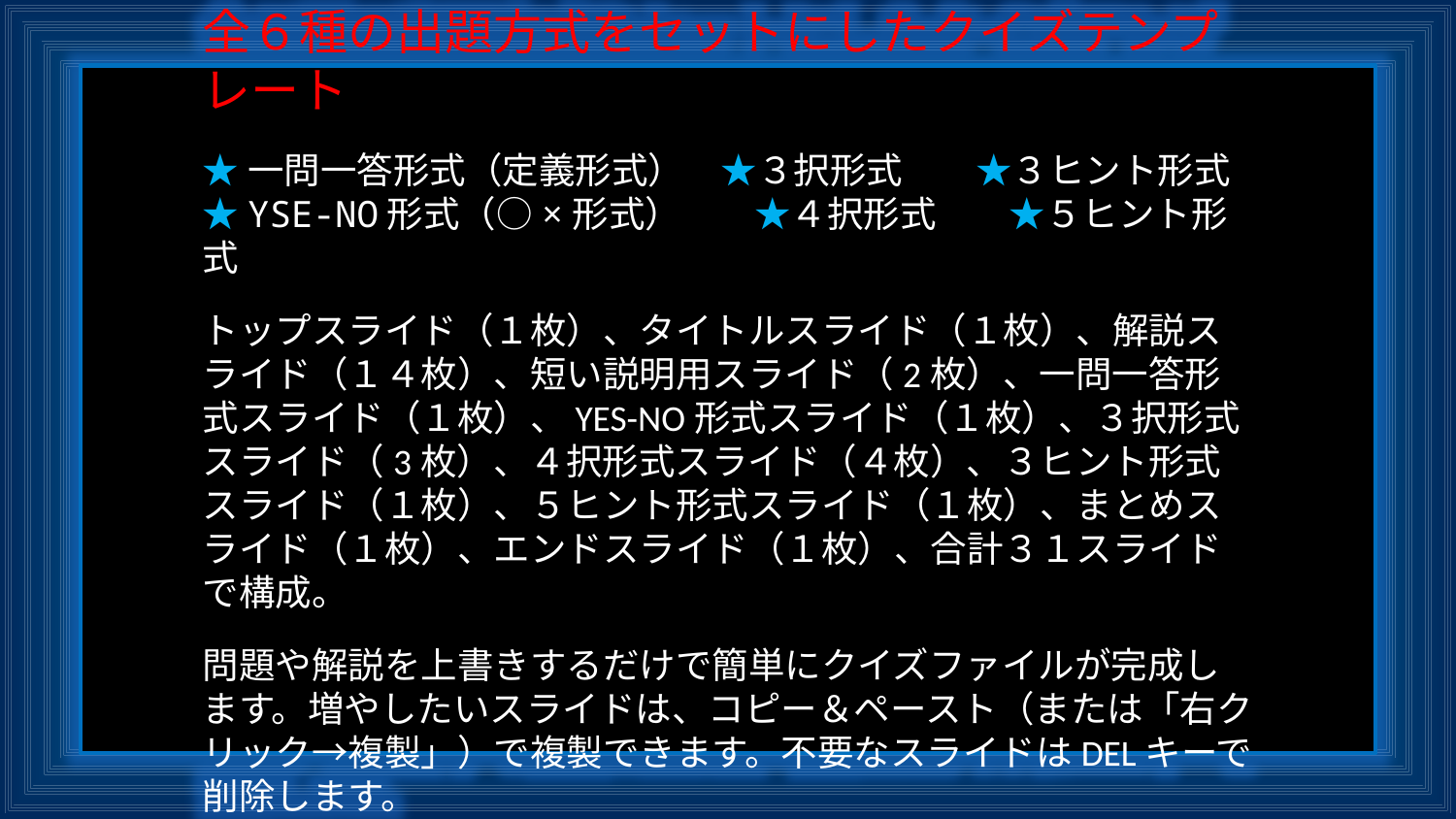

全６種の出題方式をセットにしたクイズテンプレート

★一問一答形式（定義形式）　★３択形式　　★３ヒント形式★YSE-NO形式（○×形式）　　★４択形式　　★５ヒント形式

トップスライド（１枚）、タイトルスライド（１枚）、解説スライド（１４枚）、短い説明用スライド（2枚）、一問一答形式スライド（１枚）、YES-NO形式スライド（１枚）、３択形式スライド（3枚）、４択形式スライド（４枚）、３ヒント形式スライド（１枚）、５ヒント形式スライド（１枚）、まとめスライド（１枚）、エンドスライド（１枚）、合計３１スライドで構成。

問題や解説を上書きするだけで簡単にクイズファイルが完成します。増やしたいスライドは、コピー＆ペースト（または「右クリック→複製」）で複製できます。不要なスライドはDELキーで削除します。